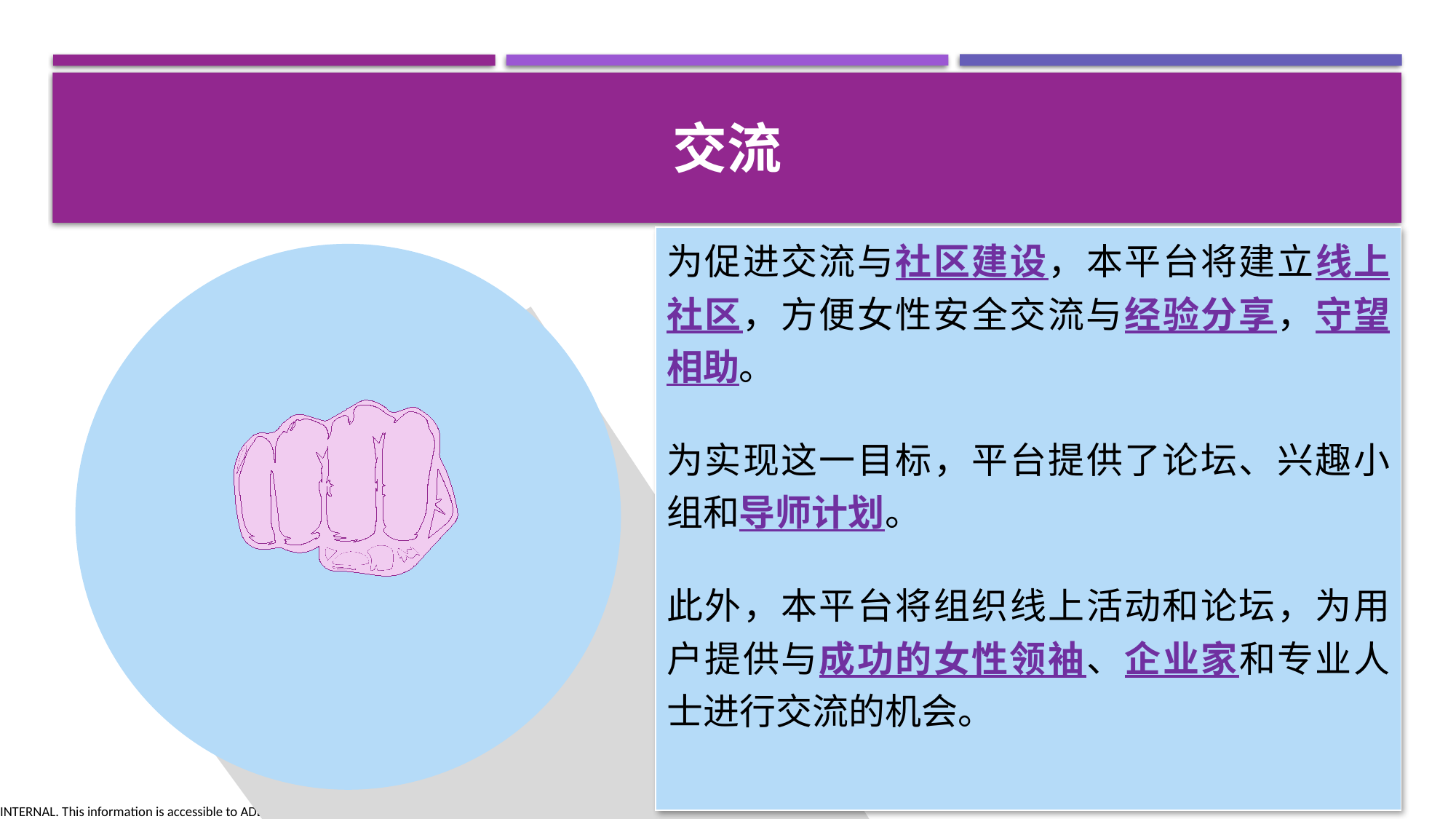

# 交流
| 为促进交流与社区建设，本平台将建立线上社区，方便女性安全交流与经验分享，守望相助。 为实现这一目标，平台提供了论坛、兴趣小组和导师计划。 此外，本平台将组织线上活动和论坛，为用户提供与成功的女性领袖、企业家和专业人士进行交流的机会。 |
| --- |